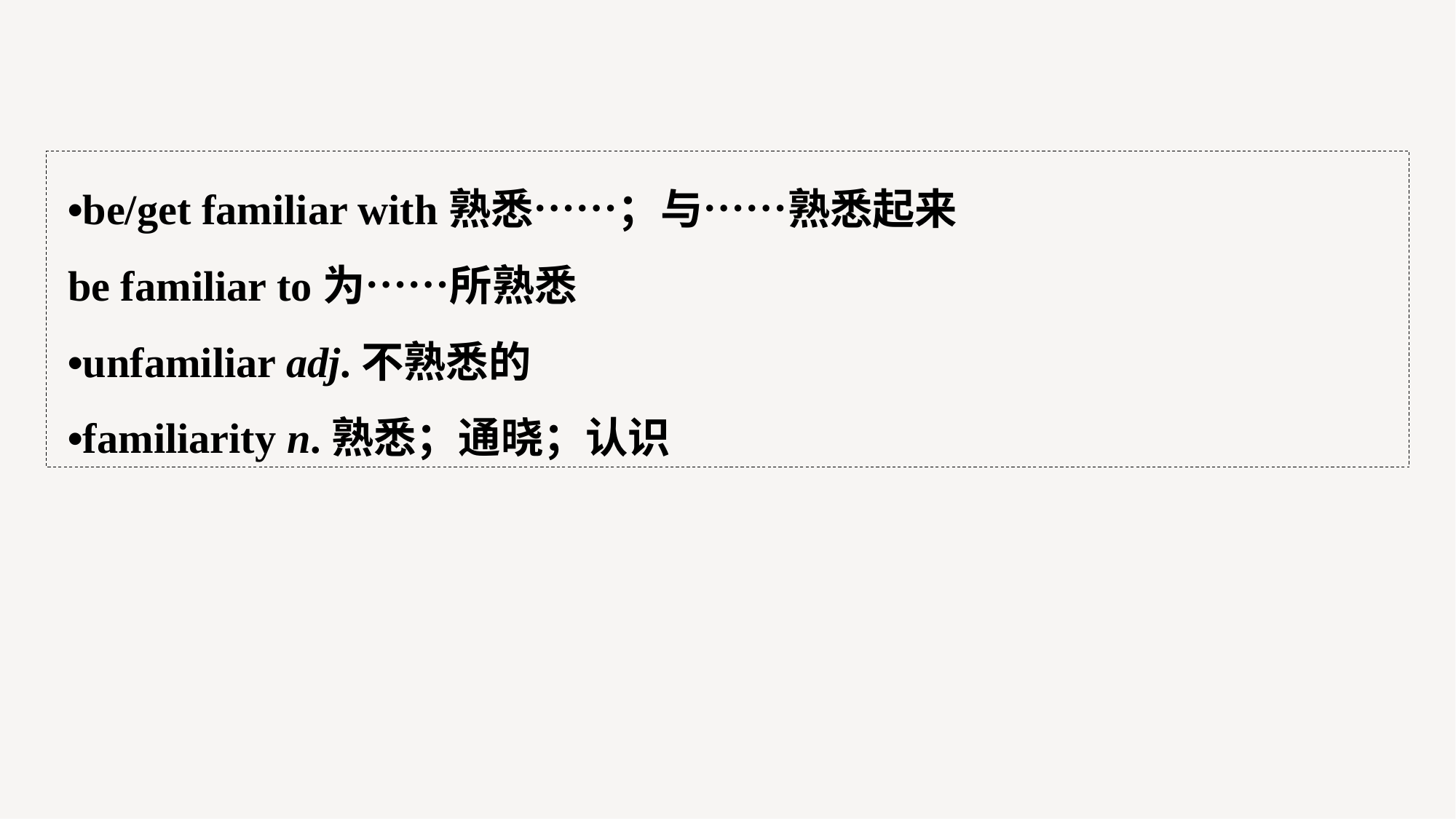

•be/get familiar with熟悉……；与……熟悉起来
be familiar to为……所熟悉
•unfamiliar adj.不熟悉的
•familiarity n.熟悉；通晓；认识